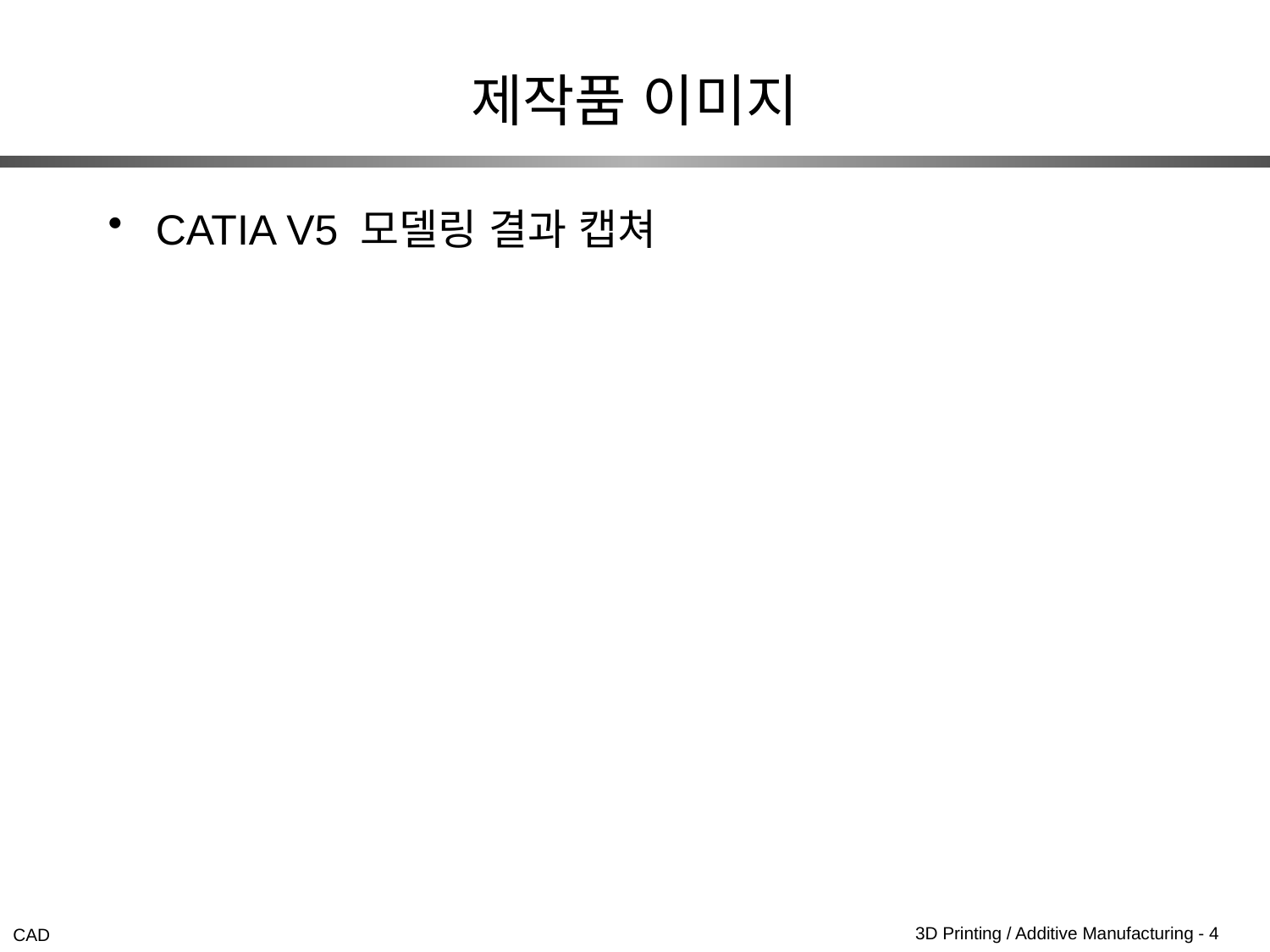

# 제작품 이미지
CATIA V5 모델링 결과 캡쳐